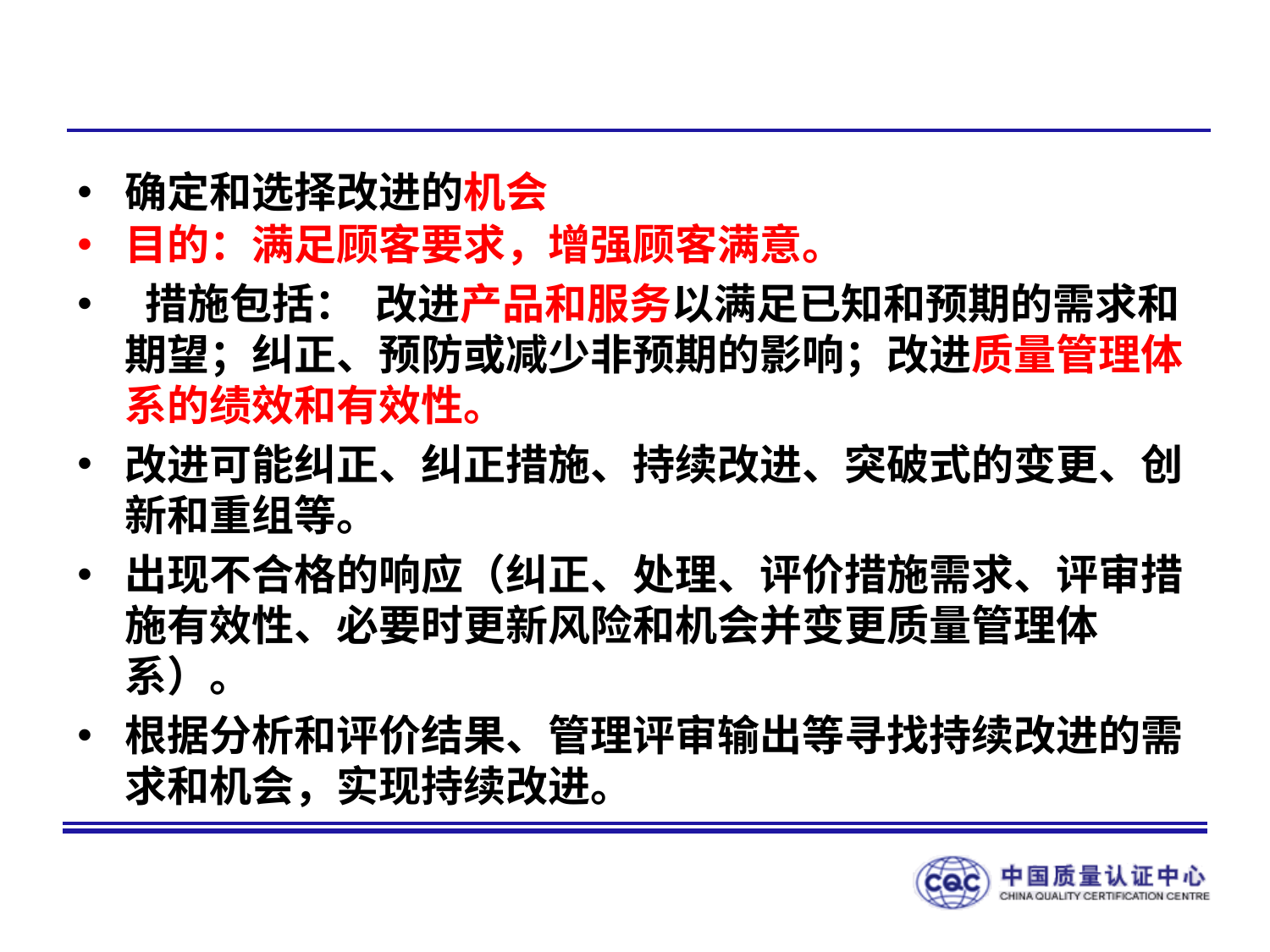

#
确定和选择改进的机会
目的：满足顾客要求，增强顾客满意。
 措施包括：  改进产品和服务以满足已知和预期的需求和期望；纠正、预防或减少非预期的影响；改进质量管理体系的绩效和有效性。
改进可能纠正、纠正措施、持续改进、突破式的变更、创新和重组等。
出现不合格的响应（纠正、处理、评价措施需求、评审措施有效性、必要时更新风险和机会并变更质量管理体系）。
根据分析和评价结果、管理评审输出等寻找持续改进的需求和机会，实现持续改进。